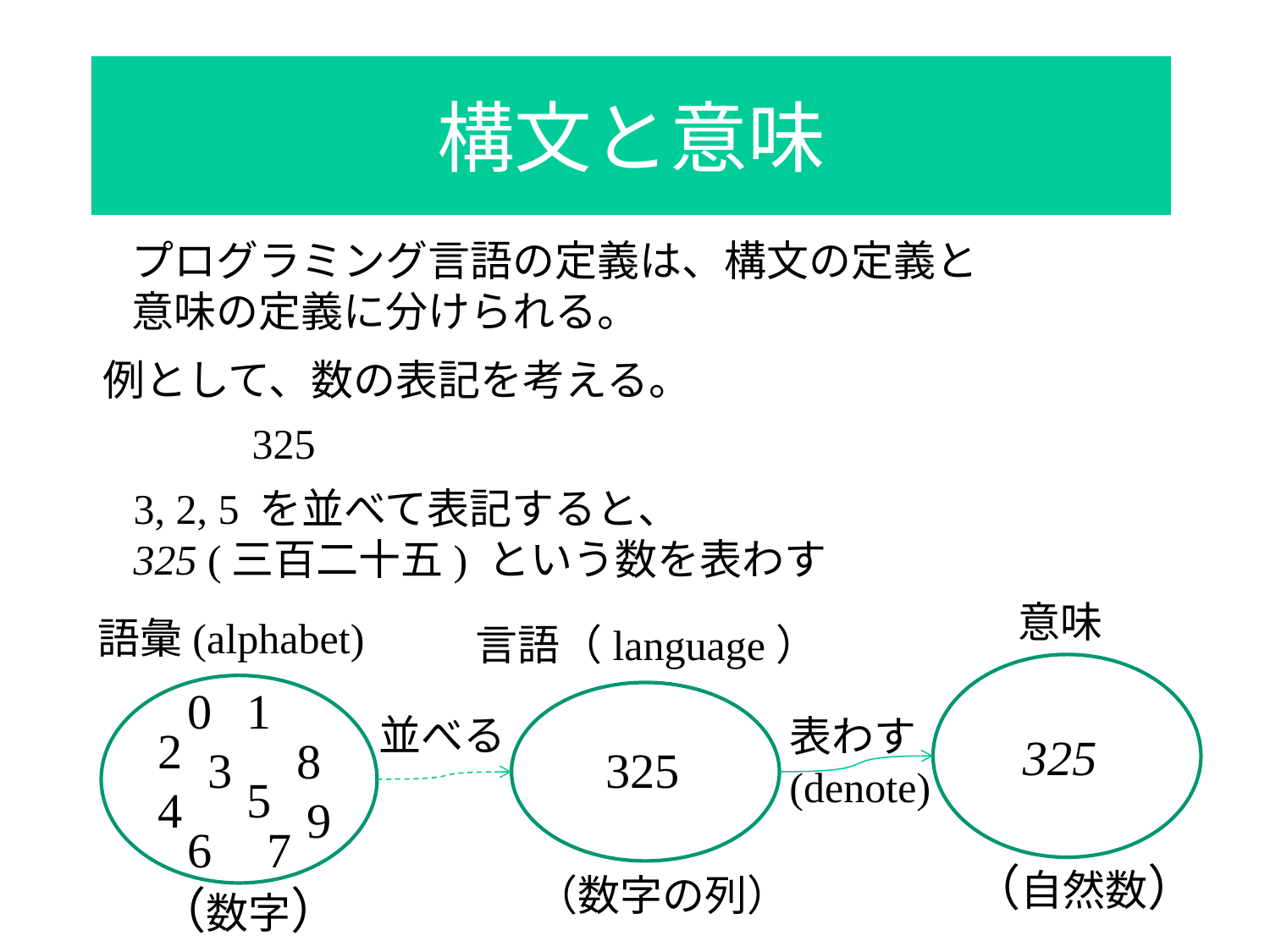

# 構文と意味
プログラミング言語の定義は、構文の定義と意味の定義に分けられる。
例として、数の表記を考える。
325
3, 2, 5 を並べて表記すると、
325 (三百二十五) という数を表わす
意味
語彙(alphabet)
言語（language）

0
1

並べる
表わす
(denote)
2
325
8
3
325
5
4
9
6
7
（自然数）
（数字の列）
（数字）